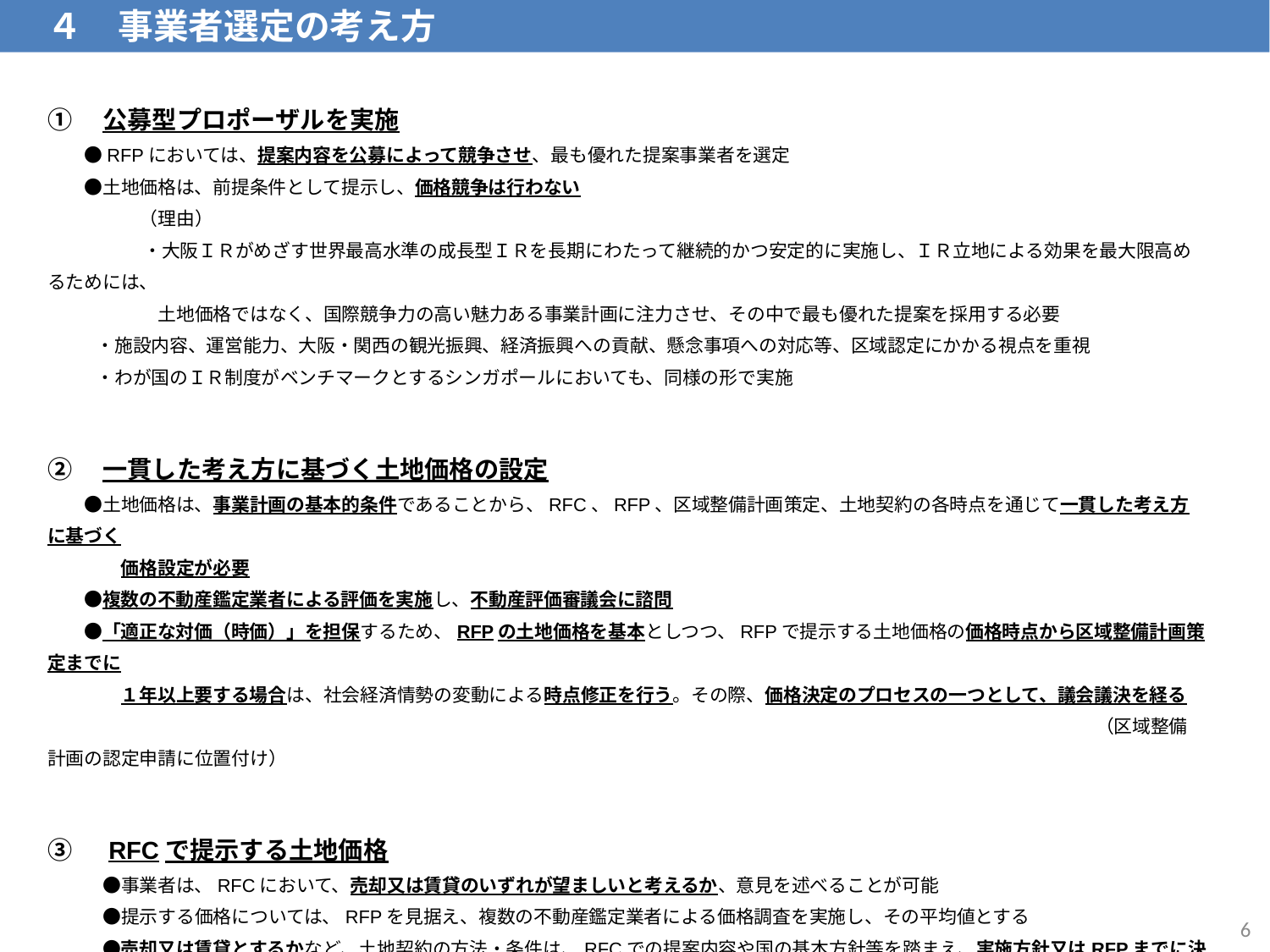

４　事業者選定の考え方
①　公募型プロポーザルを実施
　　●RFPにおいては、提案内容を公募によって競争させ、最も優れた提案事業者を選定
　　●土地価格は、前提条件として提示し、価格競争は行わない
　　　　　（理由）
　　　　 　・大阪ＩＲがめざす世界最高水準の成長型ＩＲを長期にわたって継続的かつ安定的に実施し、ＩＲ立地による効果を最大限高めるためには、
　　　　　　土地価格ではなく、国際競争力の高い魅力ある事業計画に注力させ、その中で最も優れた提案を採用する必要
           ・施設内容、運営能力、大阪・関西の観光振興、経済振興への貢献、懸念事項への対応等、区域認定にかかる視点を重視
           ・わが国のＩＲ制度がベンチマークとするシンガポールにおいても、同様の形で実施

②　一貫した考え方に基づく土地価格の設定
　　●土地価格は、事業計画の基本的条件であることから、RFC、RFP、区域整備計画策定、土地契約の各時点を通じて一貫した考え方に基づく
　　　　価格設定が必要
　　●複数の不動産鑑定業者による評価を実施し、不動産評価審議会に諮問
　　●「適正な対価（時価）」を担保するため、RFPの土地価格を基本としつつ、RFPで提示する土地価格の価格時点から区域整備計画策定までに
　　　　１年以上要する場合は、社会経済情勢の変動による時点修正を行う。その際、価格決定のプロセスの一つとして、議会議決を経る
　　　　　　　　　　　　　　　　　　　　　　　　　　　　　　　　　　　　　　　　　　　　　　　　　　　　　　　　　（区域整備計画の認定申請に位置付け）

③　RFCで提示する土地価格
　　　●事業者は、RFCにおいて、売却又は賃貸のいずれが望ましいと考えるか、意見を述べることが可能
　　　●提示する価格については、RFPを見据え、複数の不動産鑑定業者による価格調査を実施し、その平均値とする
　　　●売却又は賃貸とするかなど、土地契約の方法・条件は、RFCでの提案内容や国の基本方針等を踏まえ、実施方針又はRFPまでに決定
6